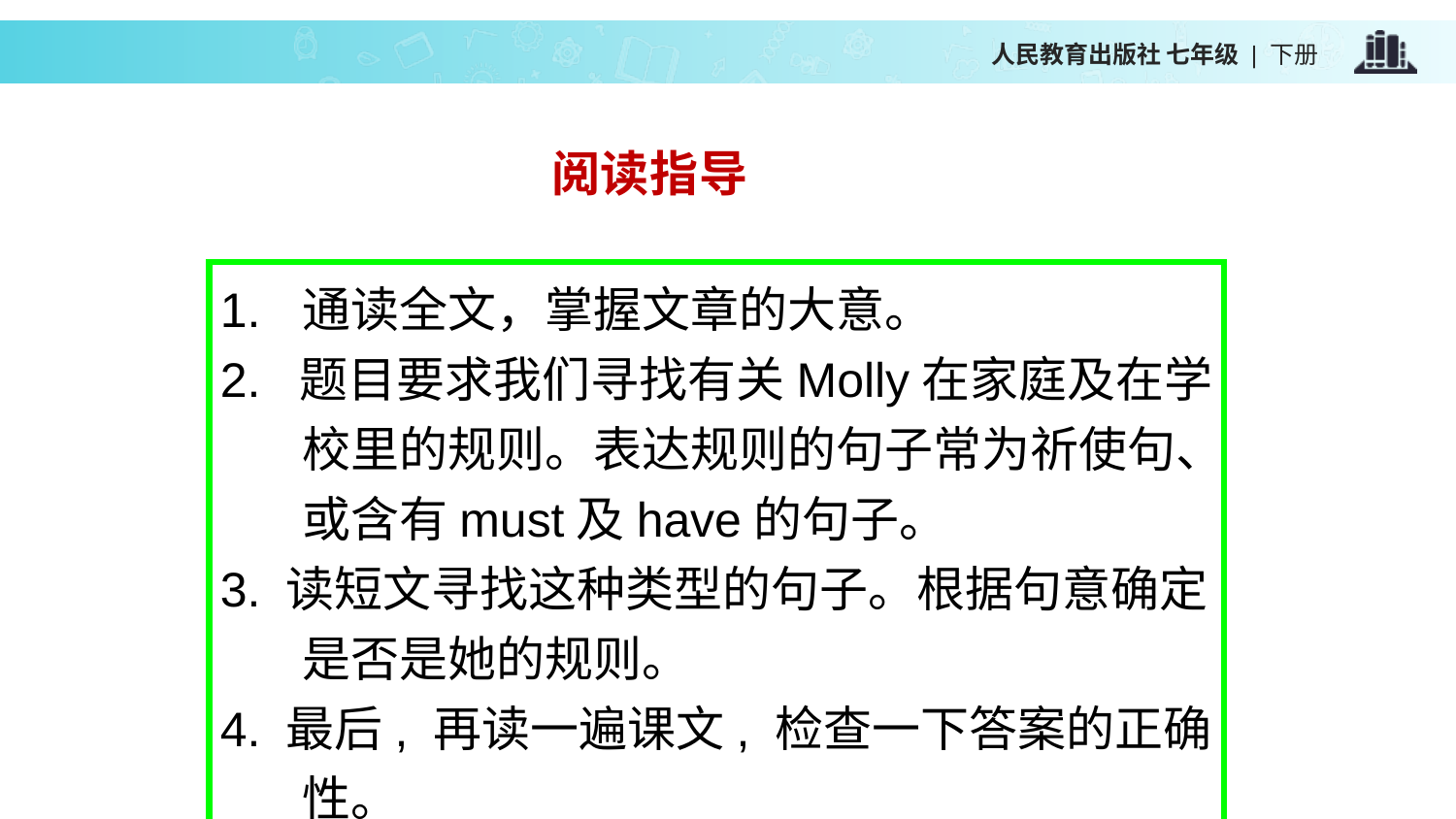

阅读指导
通读全文，掌握文章的大意。
2.  题目要求我们寻找有关Molly在家庭及在学校里的规则。表达规则的句子常为祈使句、或含有must及have的句子。
3. 读短文寻找这种类型的句子。根据句意确定是否是她的规则。
4. 最后, 再读一遍课文, 检查一下答案的正确性。